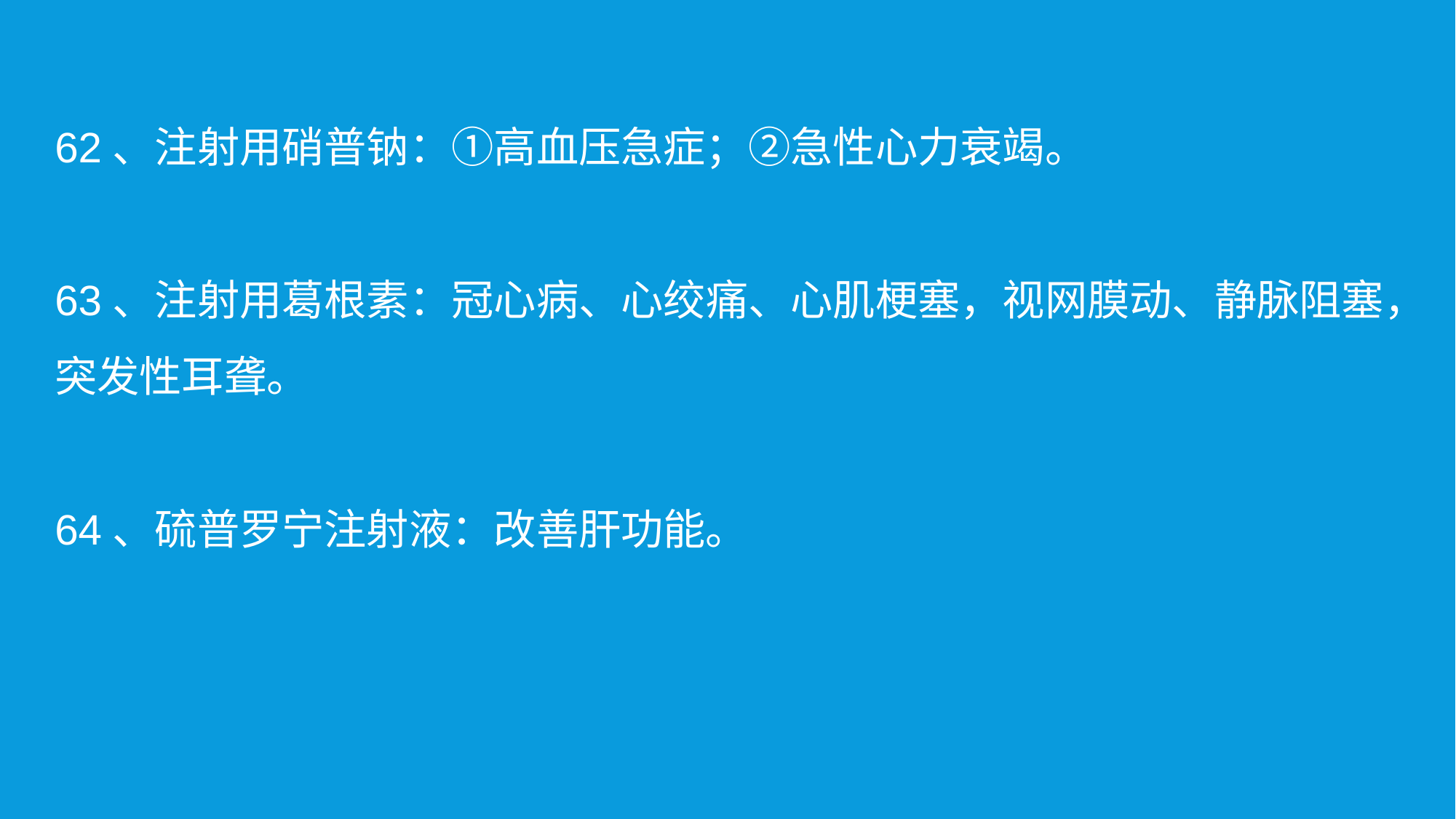

62、注射用硝普钠：①高血压急症；②急性心力衰竭。

63、注射用葛根素：冠心病、心绞痛、心肌梗塞，视网膜动、静脉阻塞，突发性耳聋。

64、硫普罗宁注射液：改善肝功能。